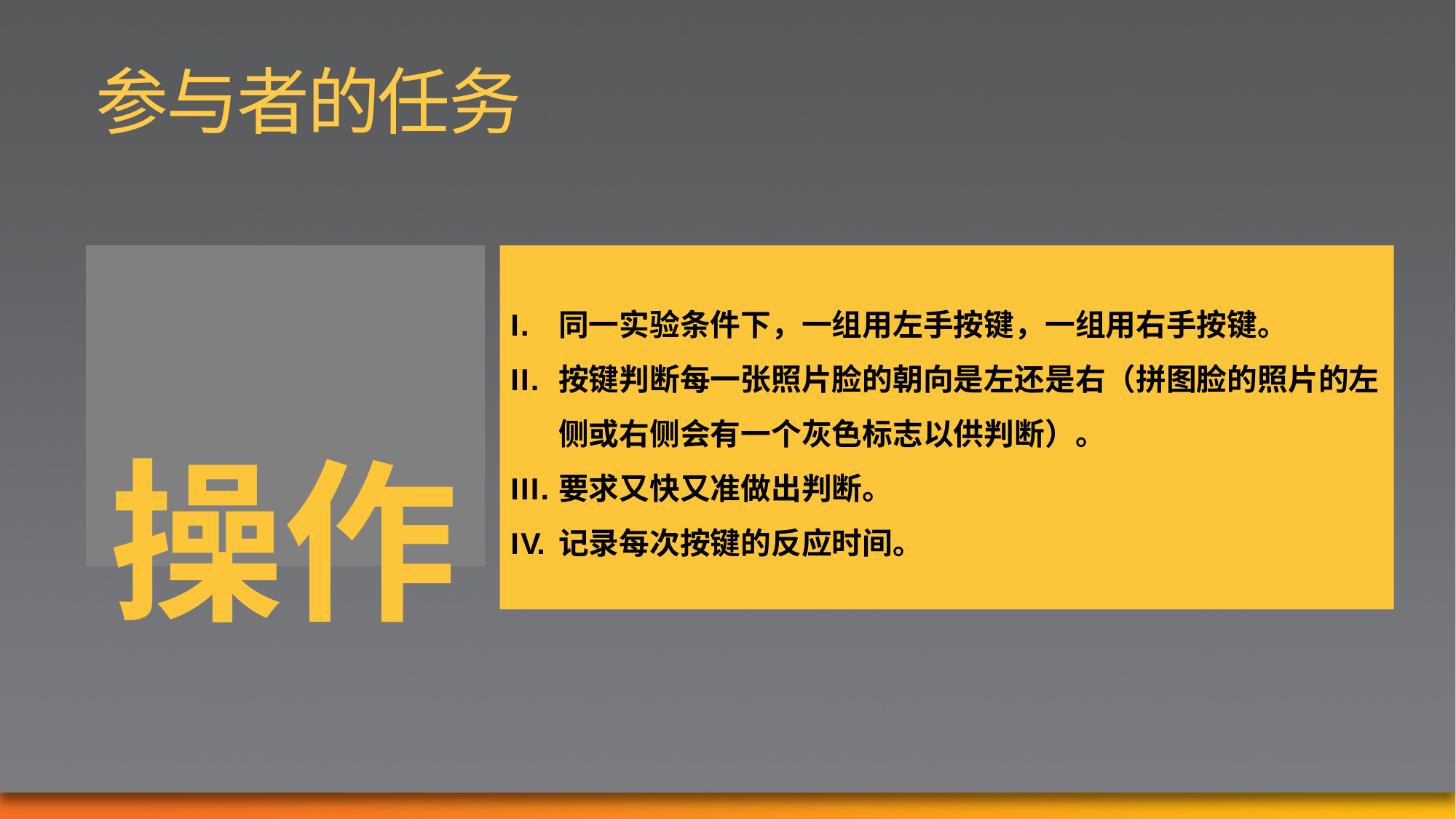

参与者的任务

同一实验条件下，一组用左手按键，一组用右手按键。
按键判断每一张照片脸的朝向是左还是右（拼图脸的照片的左侧或右侧会有一个灰色标志以供判断）。
要求又快又准做出判断。
记录每次按键的反应时间。

操作